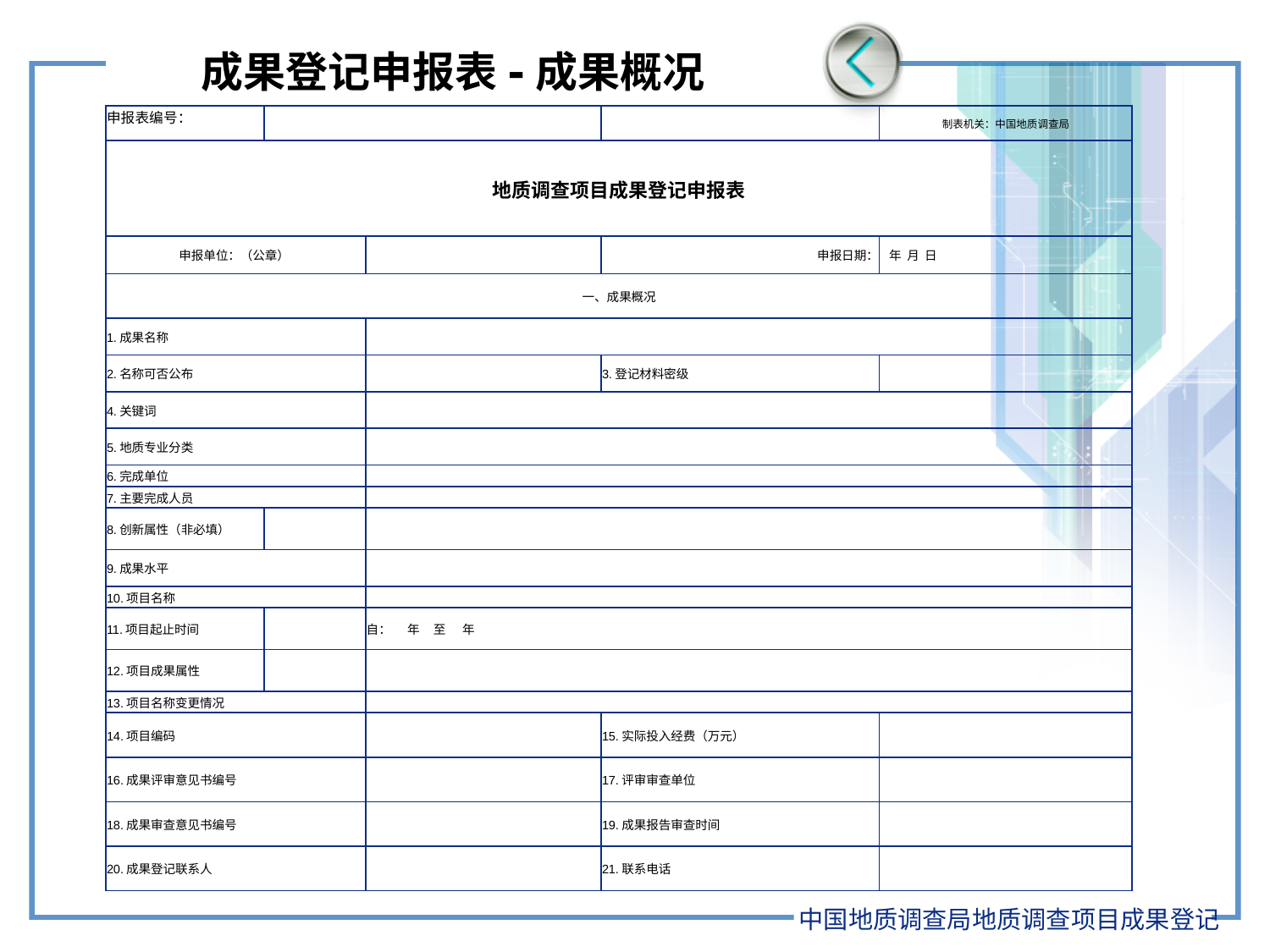

# 成果登记申报表-成果概况
| 申报表编号： |  |  |  | 制表机关：中国地质调查局 |
| --- | --- | --- | --- | --- |
| 地质调查项目成果登记申报表 |  |  |  |  |
| 申报单位：（公章） |  |  | 申报日期： | 年 月 日 |
| 一、成果概况 |  |  |  |  |
| 1.成果名称 |  |  |  |  |
| 2.名称可否公布 |  |  | 3.登记材料密级 |  |
| 4.关键词 |  |  |  |  |
| 5.地质专业分类 |  |  |  |  |
| 6.完成单位 |  |  |  |  |
| 7.主要完成人员 |  |  |  |  |
| 8.创新属性（非必填） |  |  |  |  |
| 9.成果水平 |  |  |  |  |
| 10.项目名称 |  |  |  |  |
| 11.项目起止时间 |  | 自： 年 至 年 |  |  |
| 12.项目成果属性 |  |  |  |  |
| 13.项目名称变更情况 |  |  |  |  |
| 14.项目编码 |  |  | 15.实际投入经费（万元） |  |
| 16.成果评审意见书编号 |  |  | 17.评审审查单位 |  |
| 18.成果审查意见书编号 |  |  | 19.成果报告审查时间 |  |
| 20.成果登记联系人 |  |  | 21.联系电话 |  |
中国地质调查局地质调查项目成果登记